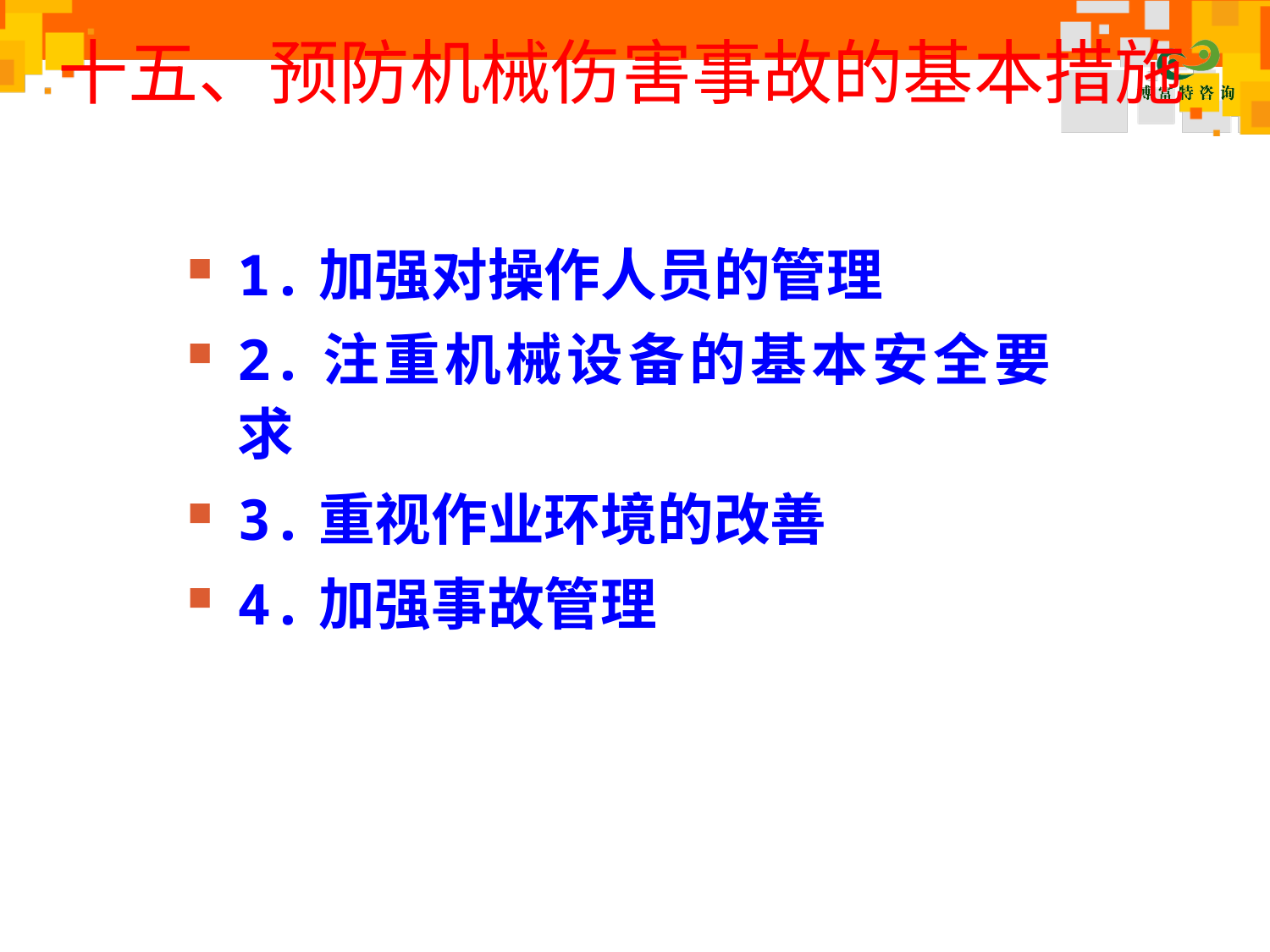

# 十五、预防机械伤害事故的基本措施
1.加强对操作人员的管理
2.注重机械设备的基本安全要求
3.重视作业环境的改善
4.加强事故管理